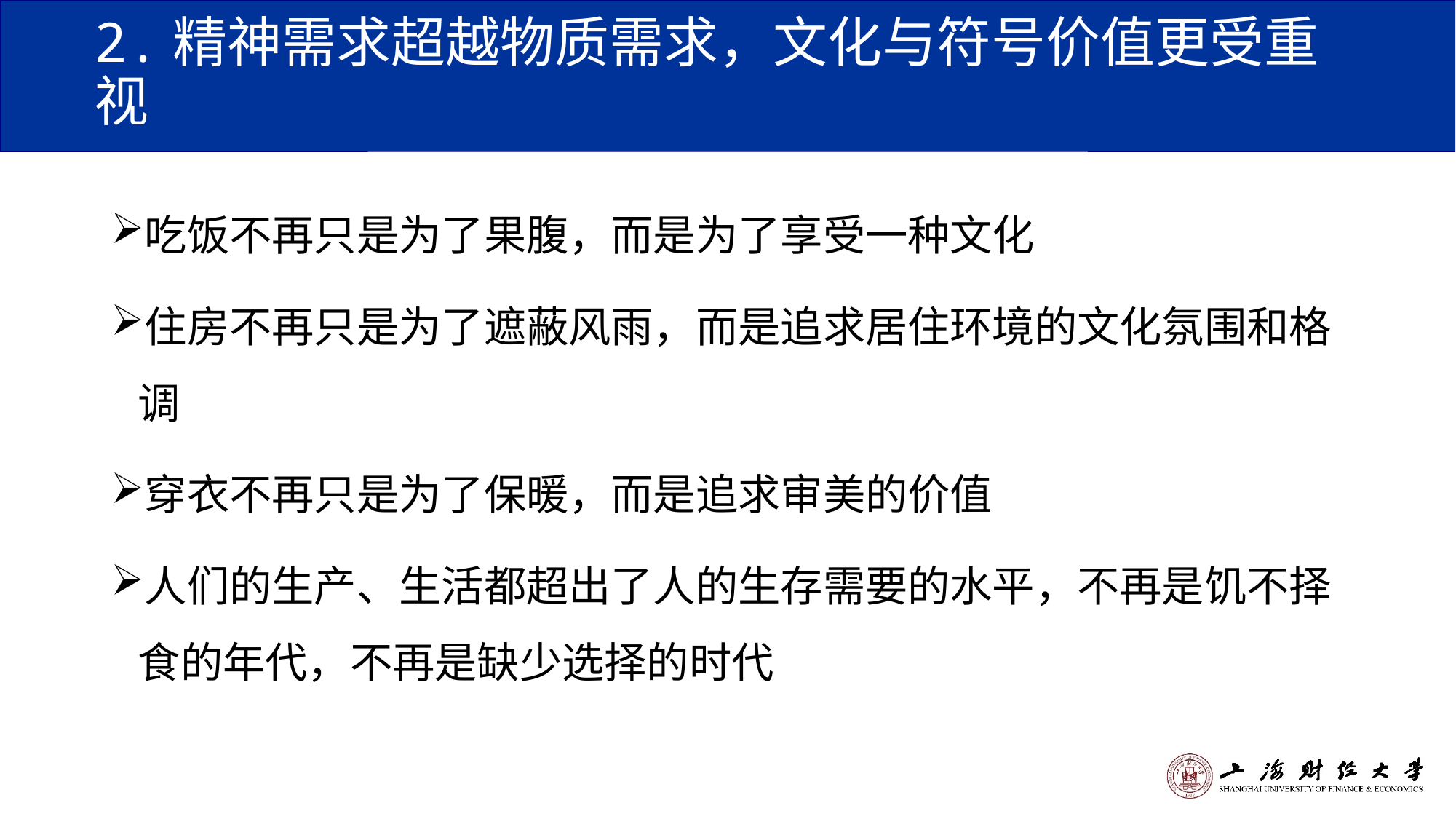

# 2.精神需求超越物质需求，文化与符号价值更受重视
吃饭不再只是为了果腹，而是为了享受一种文化
住房不再只是为了遮蔽风雨，而是追求居住环境的文化氛围和格调
穿衣不再只是为了保暖，而是追求审美的价值
人们的生产、生活都超出了人的生存需要的水平，不再是饥不择食的年代，不再是缺少选择的时代